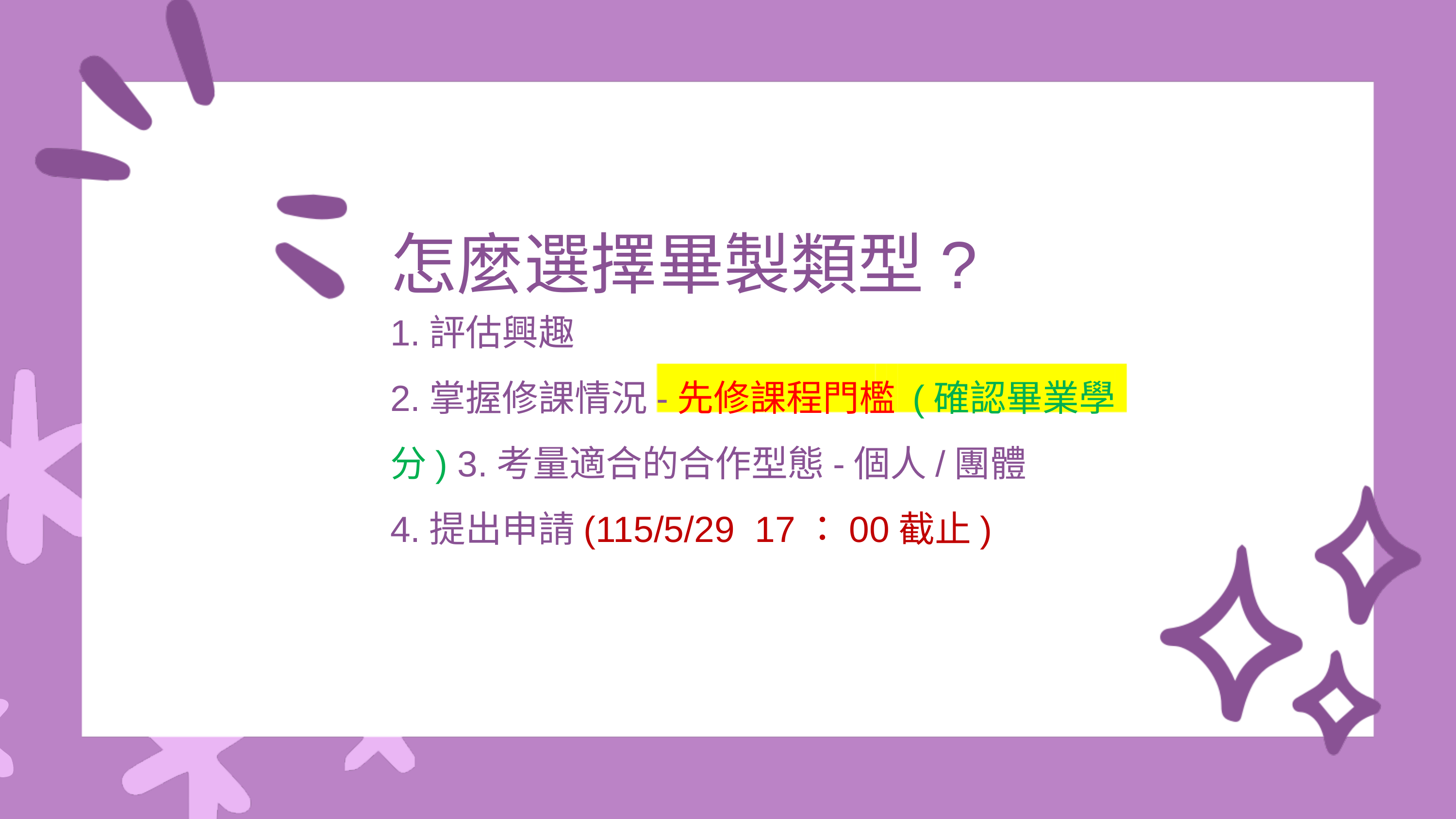

怎麼選擇畢製類型?
1.評估興趣
2.掌握修課情況-先修課程門檻 (確認畢業學分) 3.考量適合的合作型態-個人/團體
4.提出申請(115/5/29  17：00截止)